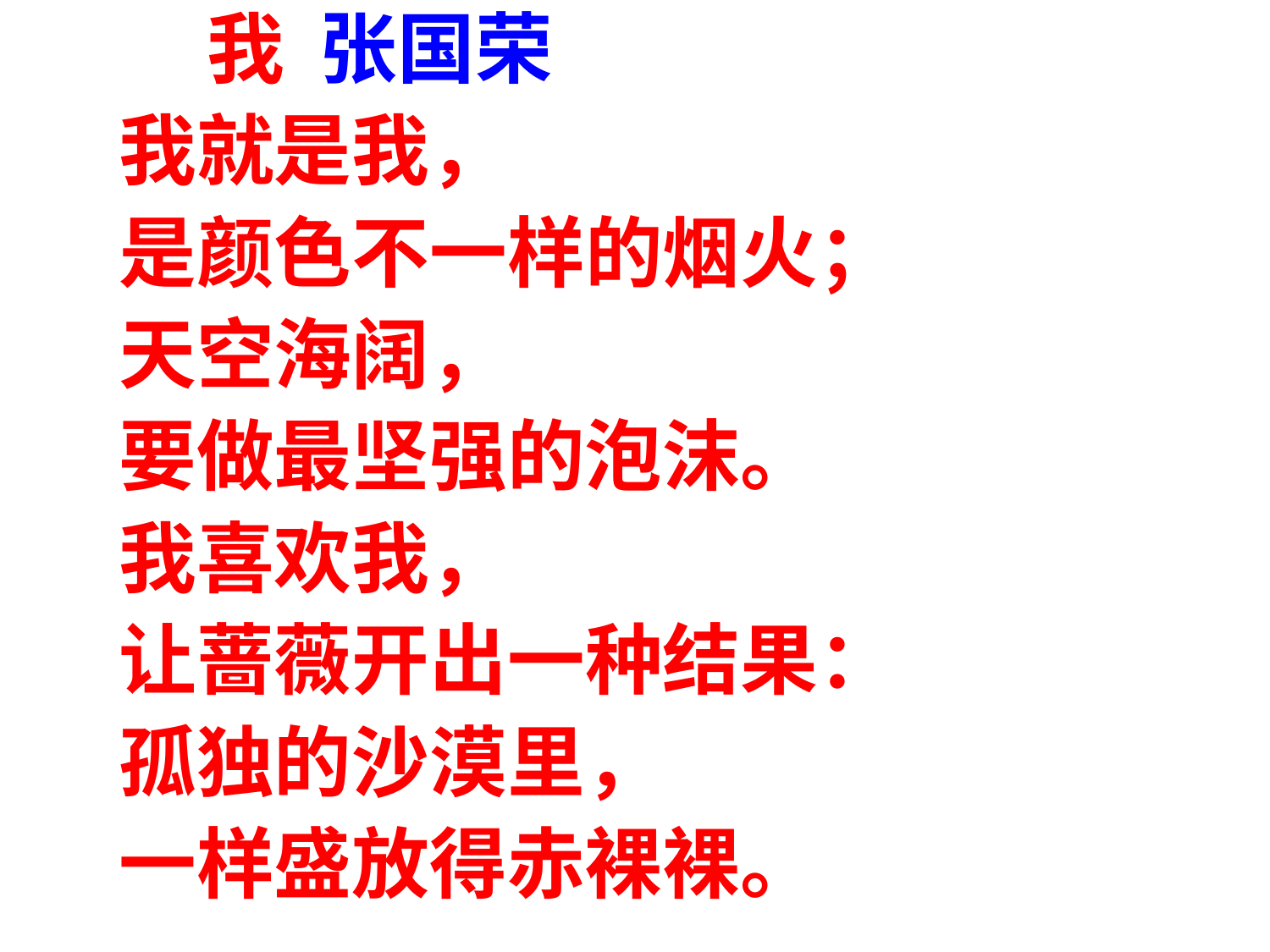

我  张国荣
     我就是我，
     是颜色不一样的烟火；
     天空海阔，
     要做最坚强的泡沫。
     我喜欢我，
     让蔷薇开出一种结果：
     孤独的沙漠里，
     一样盛放得赤裸裸。